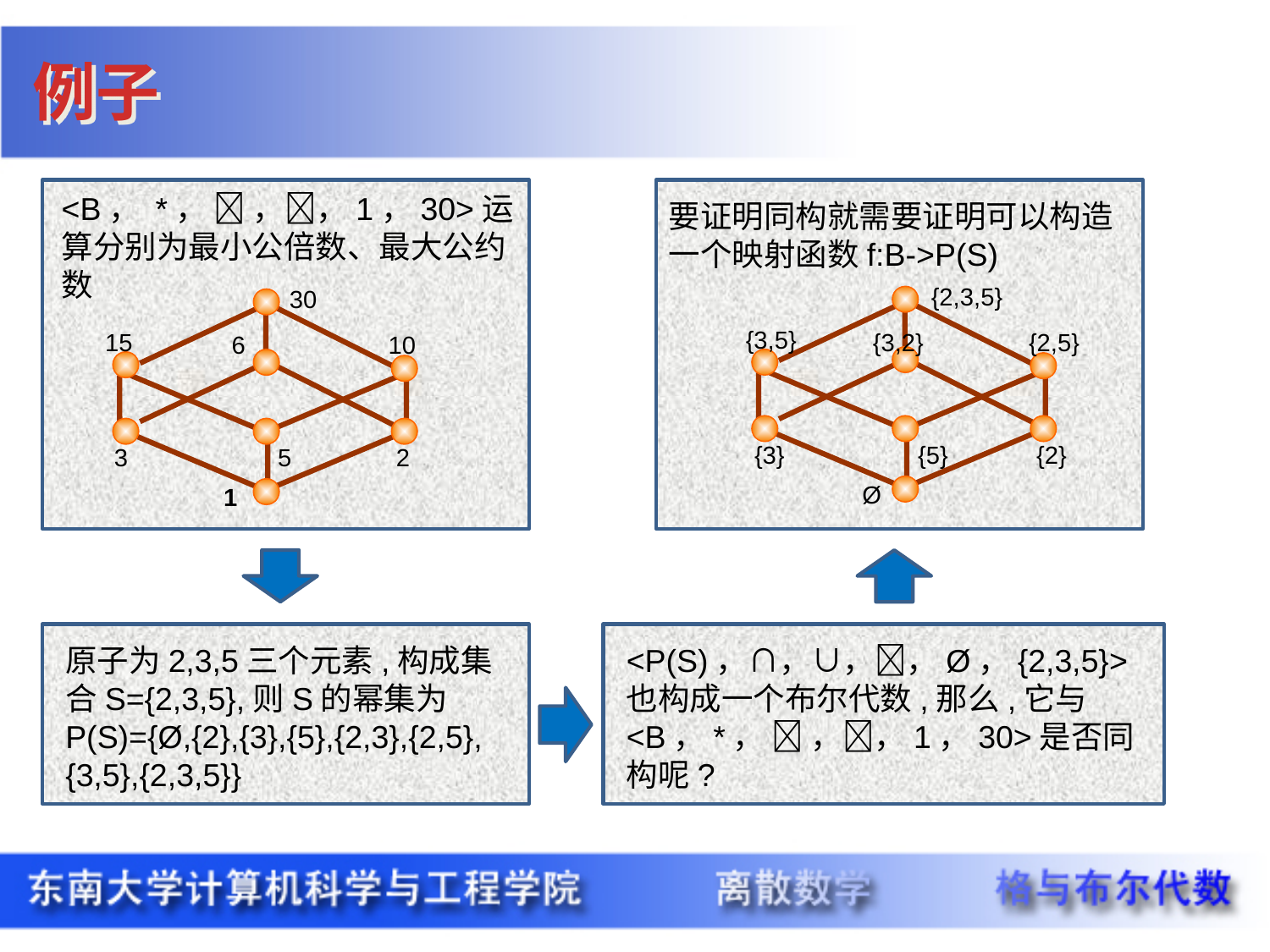

例子

<B， *， ° ，′，1，30>运算分别为最小公倍数、最大公约数
30

15
6
10
3
2
5
1

要证明同构就需要证明可以构造一个映射函数f:B->P(S)
{2,3,5}

{3,5}
{3,2}
{2,5}
{3}
{2}
{5}
Ø

原子为2,3,5三个元素,构成集合S={2,3,5},则S的幂集为P(S)={Ø,{2},{3},{5},{2,3},{2,5},{3,5},{2,3,5}}

<P(S)，∩，∪，¬，Ø，{2,3,5}>
也构成一个布尔代数,那么,它与<B，*， ° ，′，1，30>是否同构呢?